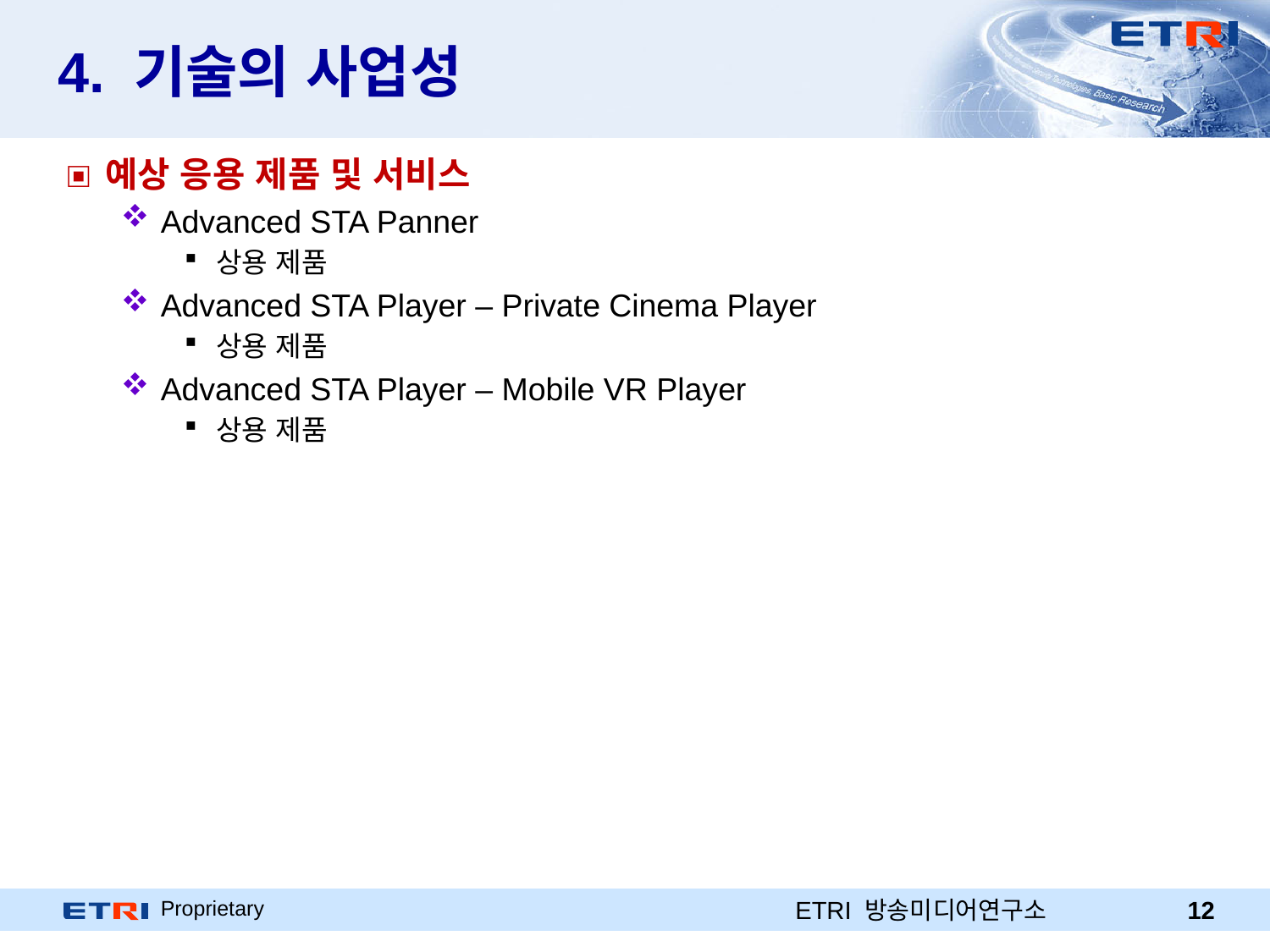

# 4. 기술의 사업성
예상 응용 제품 및 서비스
Advanced STA Panner
상용 제품
Advanced STA Player – Private Cinema Player
상용 제품
Advanced STA Player – Mobile VR Player
상용 제품
ETRI 방송미디어연구소
12